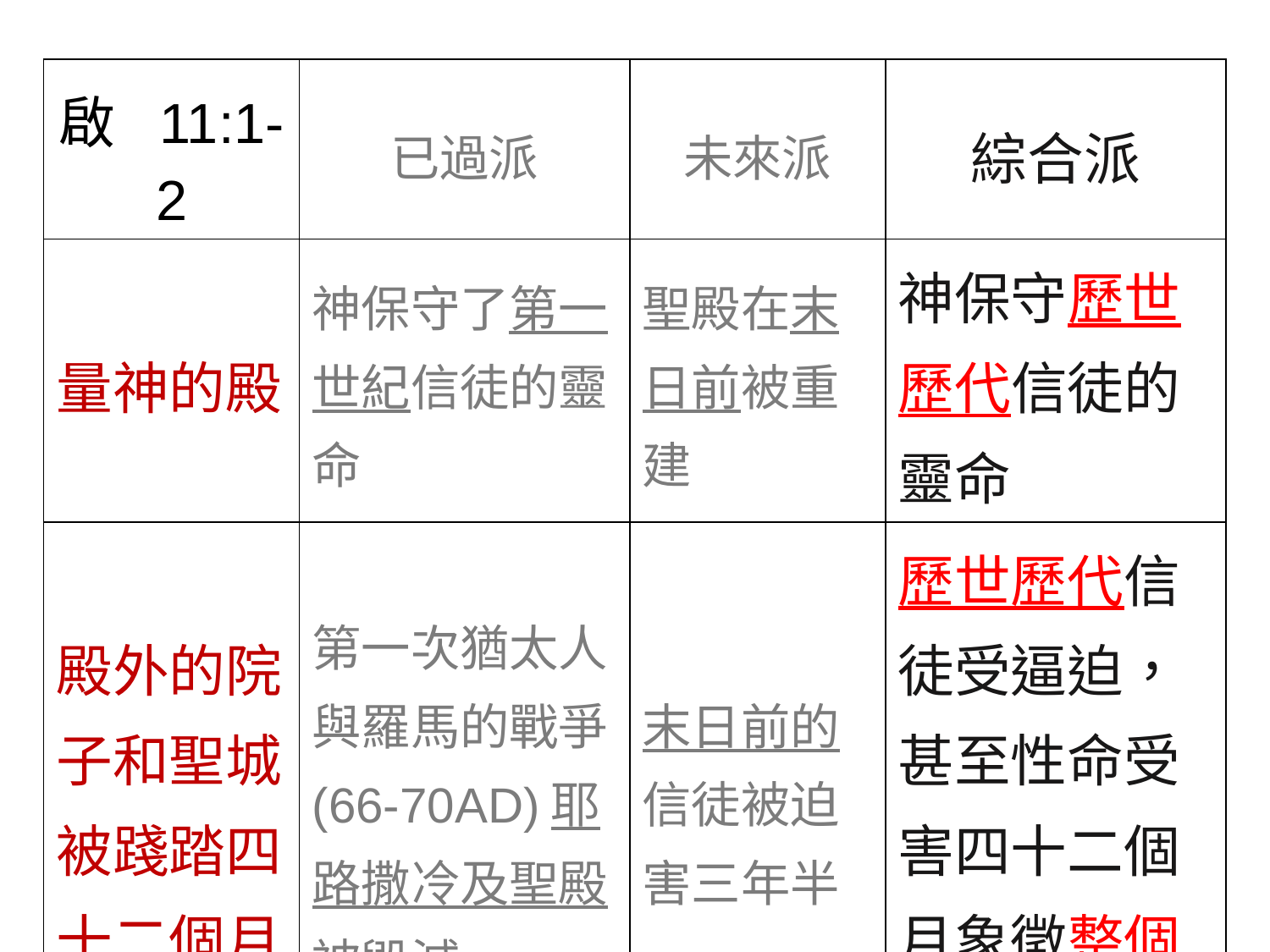

| 啟 11:1-2 | 已過派 | 未來派 | 綜合派 |
| --- | --- | --- | --- |
| 量神的殿 | 神保守了第一世紀信徒的靈命 | 聖殿在末日前被重建 | 神保守歷世歷代信徒的靈命 |
| 殿外的院子和聖城被踐踏四十二個月 | 第一次猶太人與羅馬的戰爭(66-70AD)耶路撒冷及聖殿被毀滅 | 末日前的信徒被迫害三年半 | 歷世歷代信徒受逼迫，甚至性命受害四十二個月象徵整個教會時期 。 |